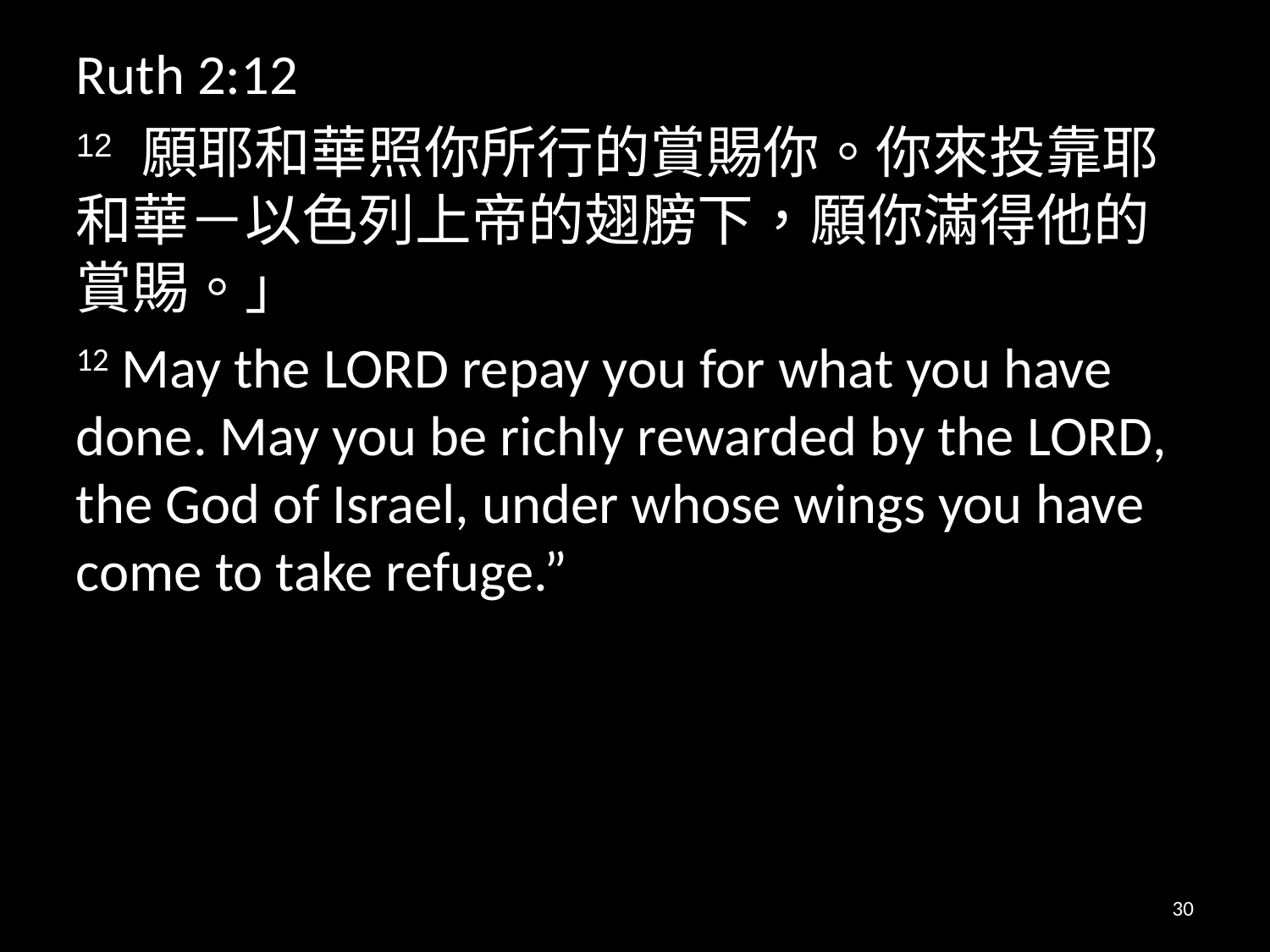

Ruth 2:12
12 願耶和華照你所行的賞賜你。你來投靠耶和華－以色列上帝的翅膀下，願你滿得他的賞賜。」
12 May the Lord repay you for what you have done. May you be richly rewarded by the Lord, the God of Israel, under whose wings you have come to take refuge.”

30